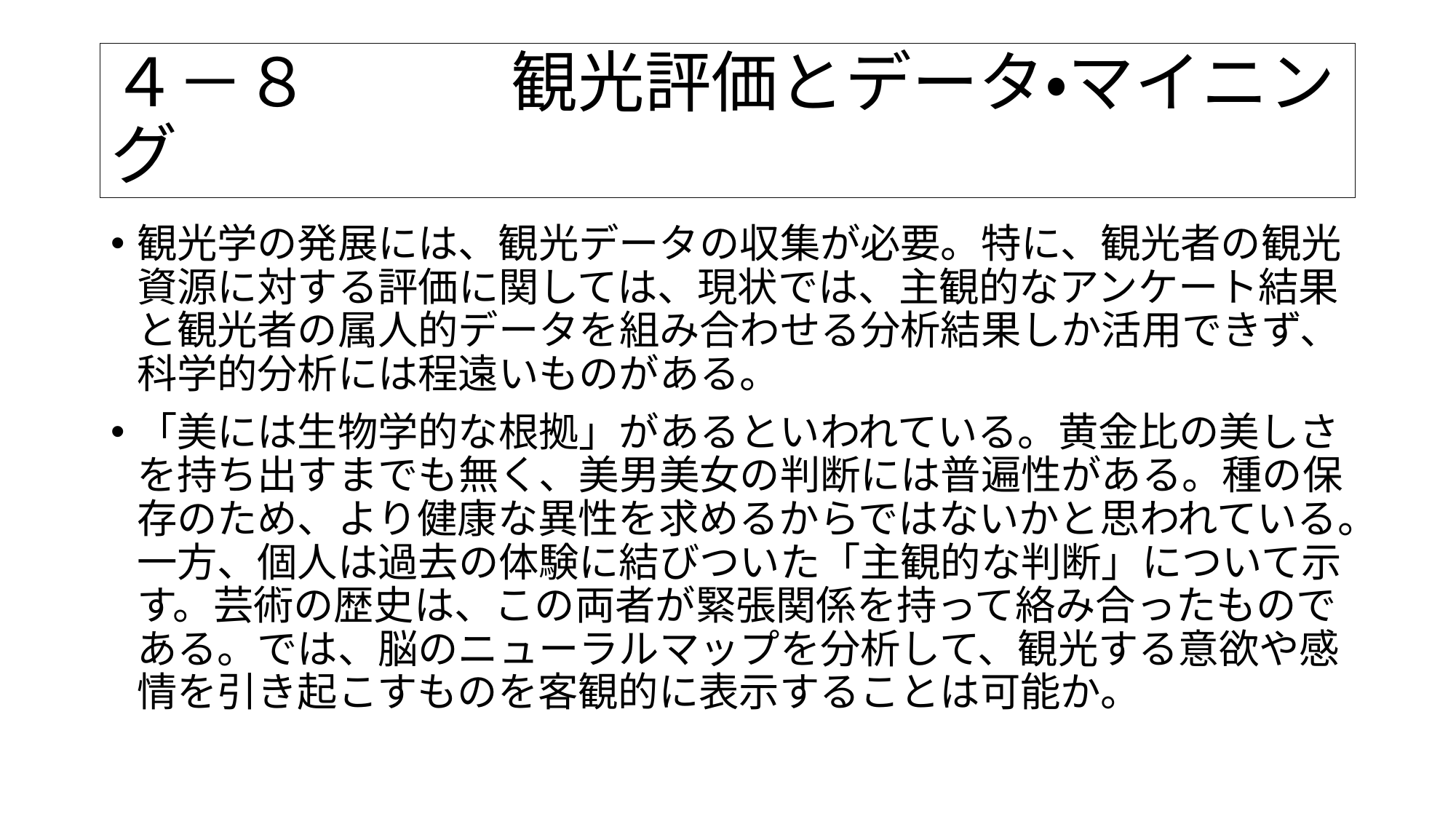

# ４－８　　　観光評価とデータ・マイニング
観光学の発展には、観光データの収集が必要。特に、観光者の観光資源に対する評価に関しては、現状では、主観的なアンケート結果と観光者の属人的データを組み合わせる分析結果しか活用できず、科学的分析には程遠いものがある。
「美には生物学的な根拠」があるといわれている。黄金比の美しさを持ち出すまでも無く、美男美女の判断には普遍性がある。種の保存のため、より健康な異性を求めるからではないかと思われている。一方、個人は過去の体験に結びついた「主観的な判断」について示す。芸術の歴史は、この両者が緊張関係を持って絡み合ったものである。では、脳のニューラルマップを分析して、観光する意欲や感情を引き起こすものを客観的に表示することは可能か。